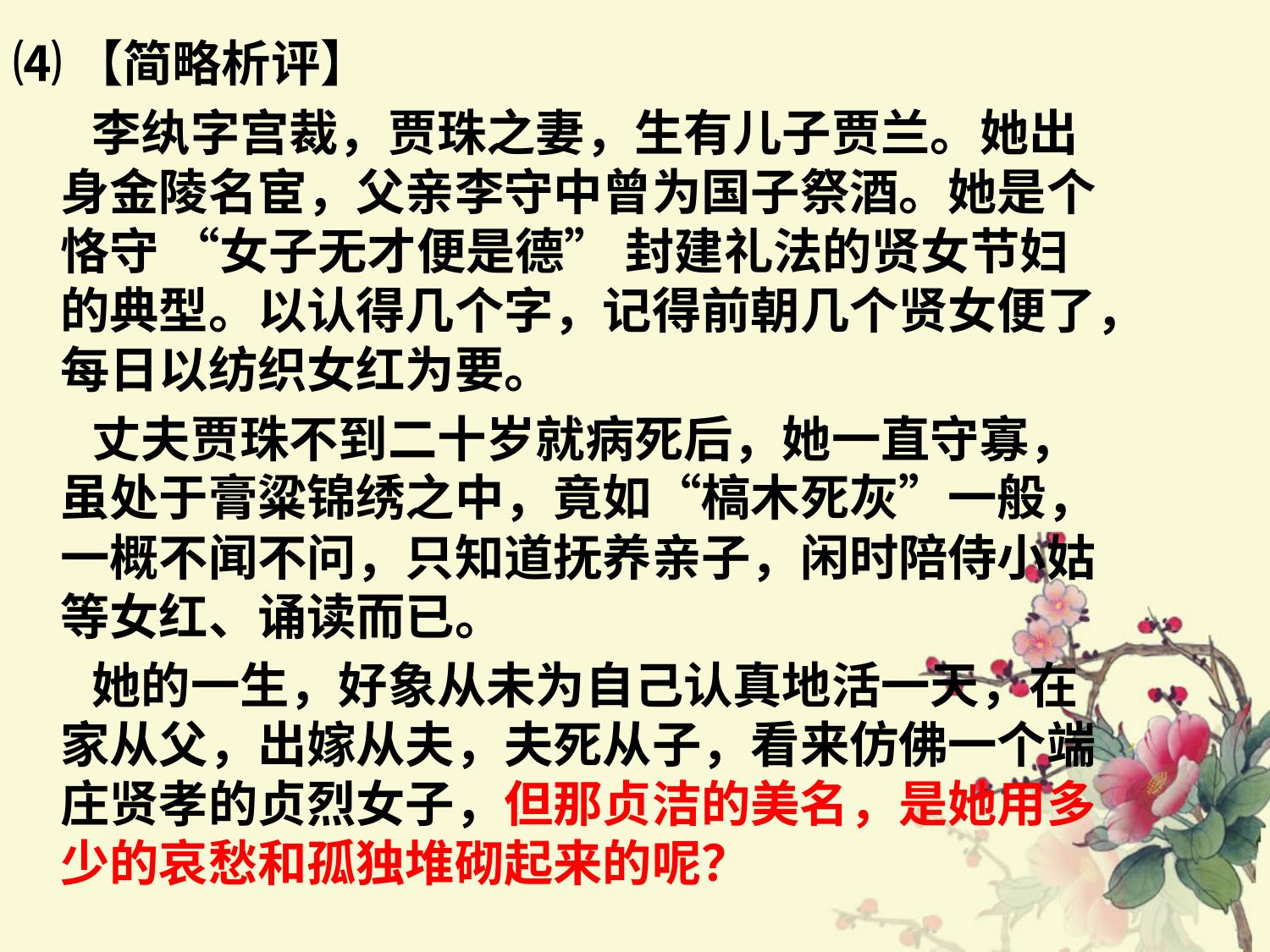

⑷【简略析评】
      李纨字宫裁，贾珠之妻，生有儿子贾兰。她出身金陵名宦，父亲李守中曾为国子祭酒。她是个恪守 “女子无才便是德” 封建礼法的贤女节妇的典型。以认得几个字，记得前朝几个贤女便了，每日以纺织女红为要。
      丈夫贾珠不到二十岁就病死后，她一直守寡，虽处于膏粱锦绣之中，竟如“槁木死灰”一般，一概不闻不问，只知道抚养亲子，闲时陪侍小姑等女红、诵读而已。
      她的一生，好象从未为自己认真地活一天，在家从父，出嫁从夫，夫死从子，看来仿佛一个端庄贤孝的贞烈女子，但那贞洁的美名，是她用多少的哀愁和孤独堆砌起来的呢？